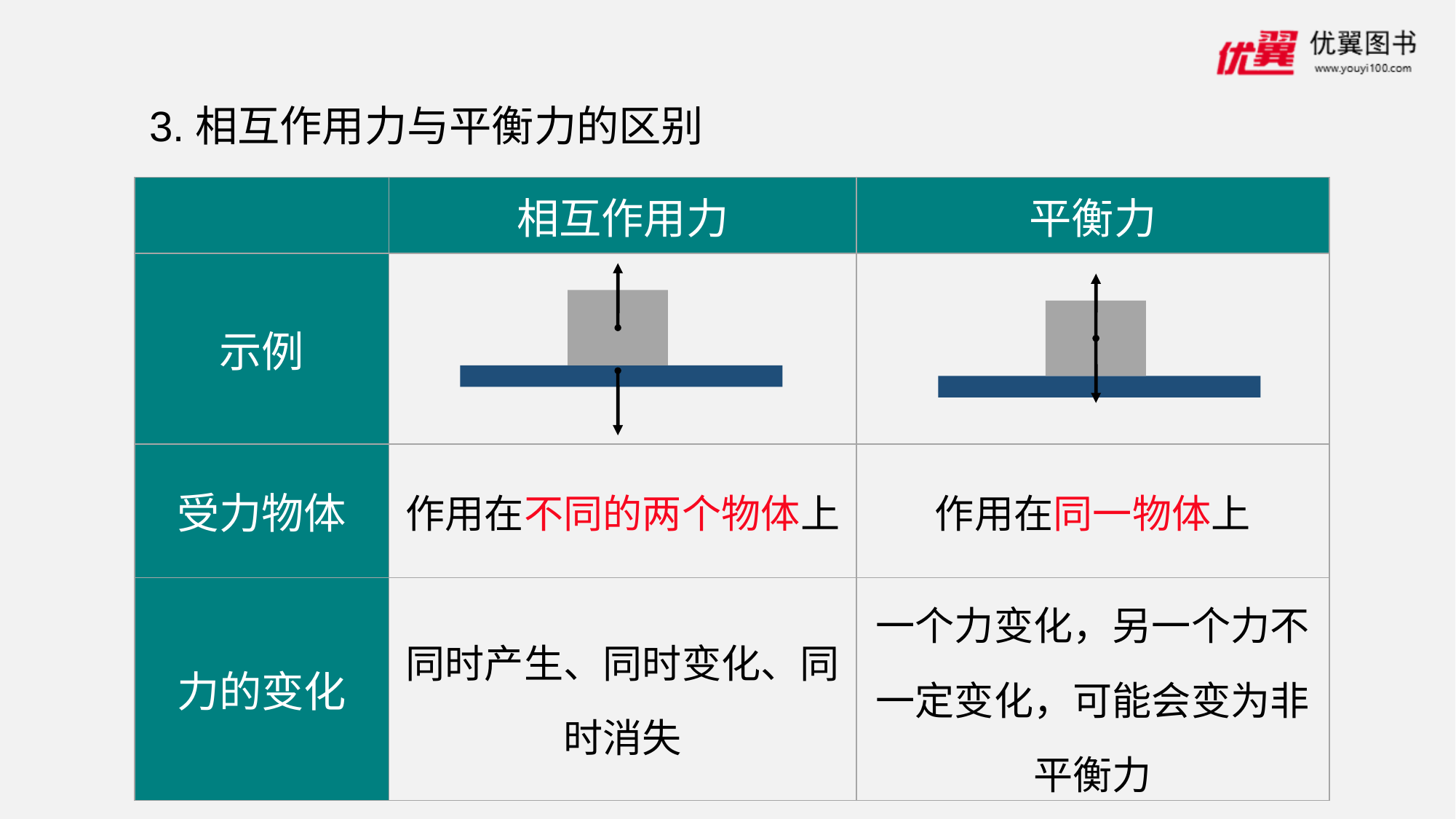

3.相互作用力与平衡力的区别
|  | 相互作用力 | 平衡力 |
| --- | --- | --- |
| 示例 |  |  |
| 受力物体 | 作用在不同的两个物体上 | 作用在同一物体上 |
| 力的变化 | 同时产生、同时变化、同时消失 | 一个力变化，另一个力不一定变化，可能会变为非平衡力 |